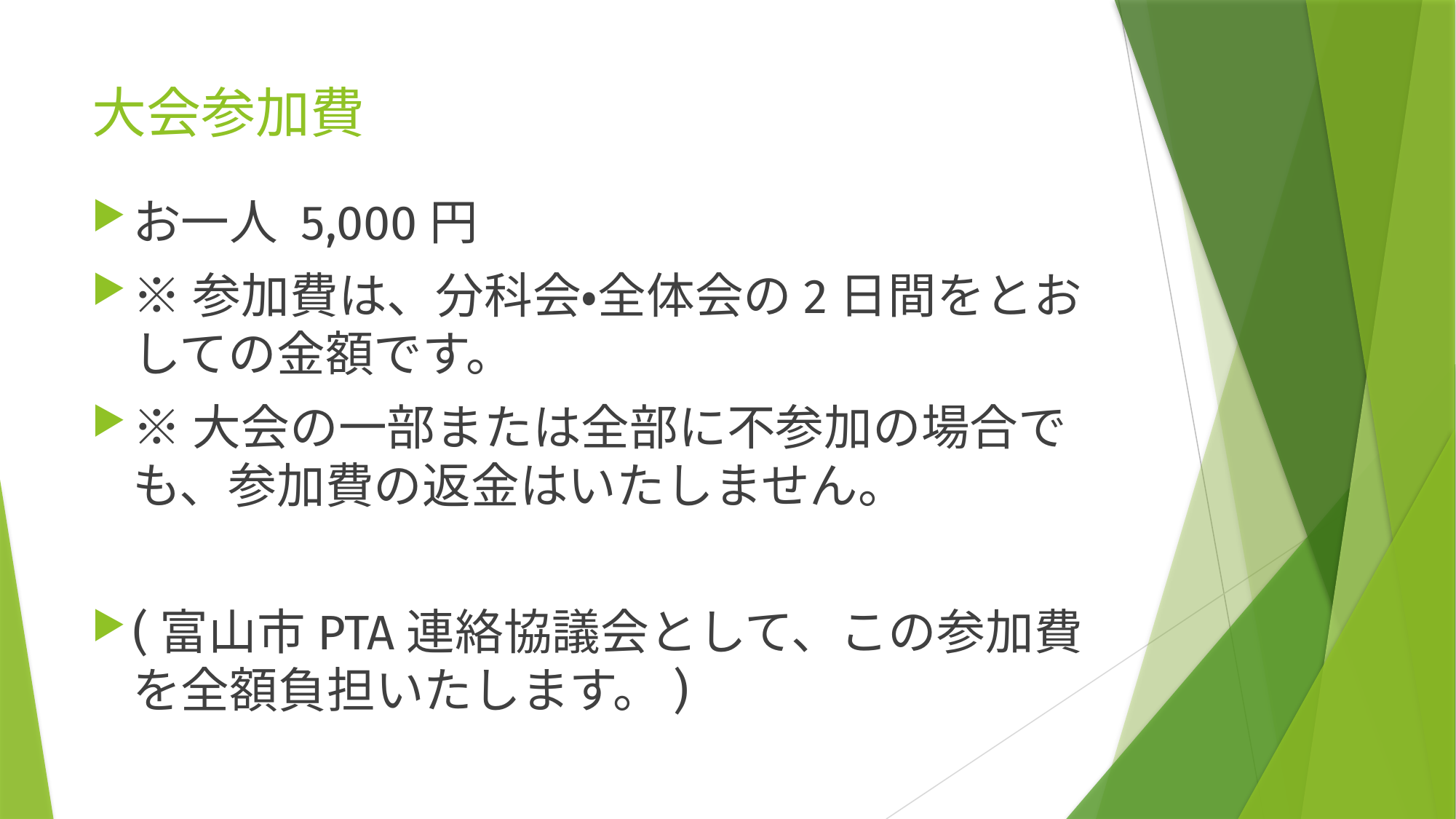

# 大会参加費
お一人 5,000円
※参加費は、分科会・全体会の2日間をとおしての金額です。
※大会の一部または全部に不参加の場合でも、参加費の返金はいたしません。

(富山市PTA連絡協議会として、この参加費を全額負担いたします。)